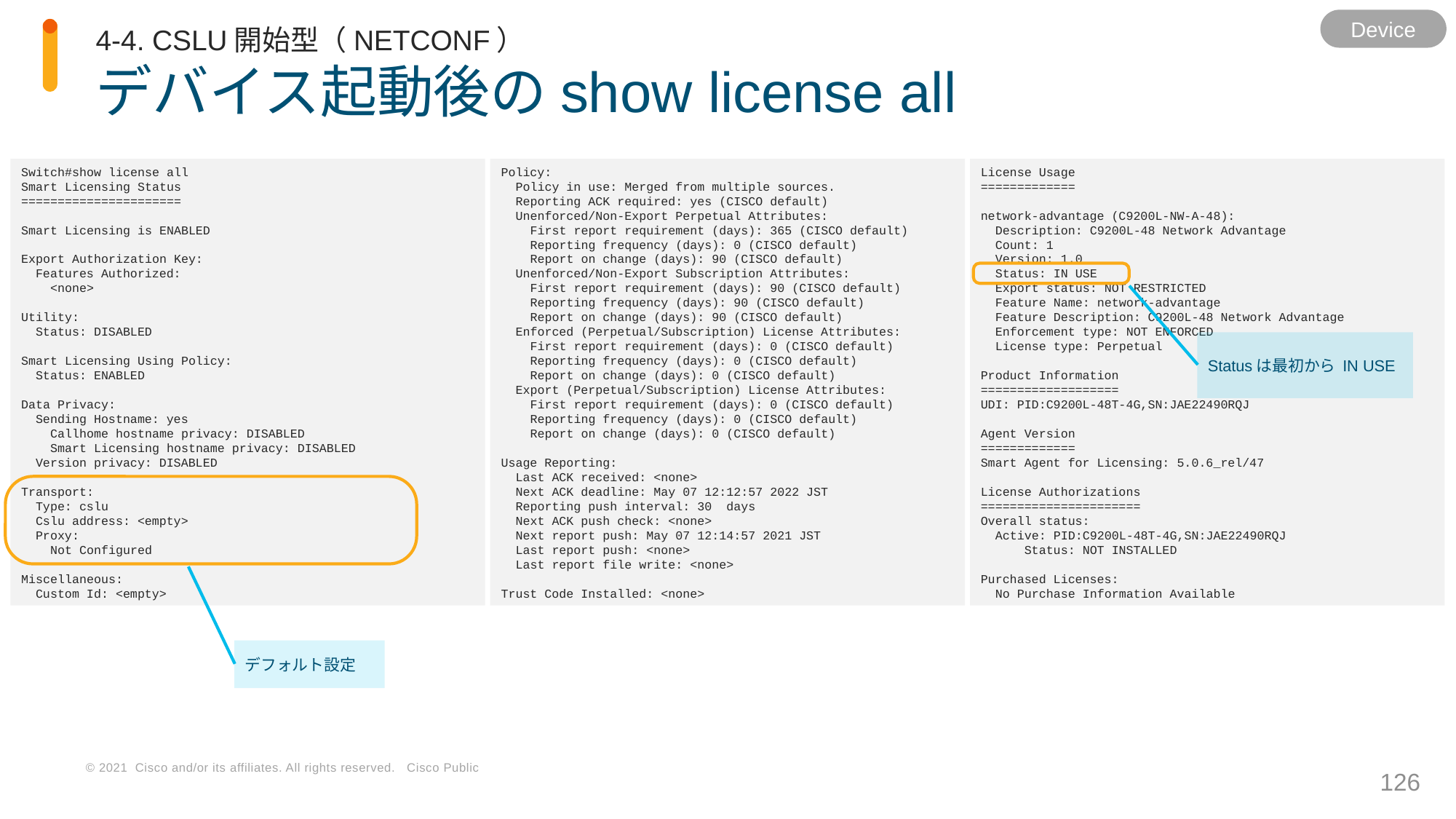

4-4. CSLU開始型（NETCONF）
Device
# デバイス起動後のshow license all
Switch#show license all
Smart Licensing Status
======================

Smart Licensing is ENABLED

Export Authorization Key:
  Features Authorized:
    <none>

Utility:
  Status: DISABLED

Smart Licensing Using Policy:
  Status: ENABLED

Data Privacy:
  Sending Hostname: yes
    Callhome hostname privacy: DISABLED
    Smart Licensing hostname privacy: DISABLED
  Version privacy: DISABLED

Transport:
  Type: cslu
  Cslu address: <empty>
  Proxy:
    Not Configured

Miscellaneous:
  Custom Id: <empty>
Policy:
  Policy in use: Merged from multiple sources.
  Reporting ACK required: yes (CISCO default)
  Unenforced/Non-Export Perpetual Attributes:
    First report requirement (days): 365 (CISCO default)
    Reporting frequency (days): 0 (CISCO default)
    Report on change (days): 90 (CISCO default)
  Unenforced/Non-Export Subscription Attributes:
    First report requirement (days): 90 (CISCO default)
    Reporting frequency (days): 90 (CISCO default)
    Report on change (days): 90 (CISCO default)
  Enforced (Perpetual/Subscription) License Attributes:
    First report requirement (days): 0 (CISCO default)
    Reporting frequency (days): 0 (CISCO default)
    Report on change (days): 0 (CISCO default)
  Export (Perpetual/Subscription) License Attributes:
    First report requirement (days): 0 (CISCO default)
    Reporting frequency (days): 0 (CISCO default)
    Report on change (days): 0 (CISCO default)

Usage Reporting:
  Last ACK received: <none>
  Next ACK deadline: May 07 12:12:57 2022 JST
  Reporting push interval: 30  days
  Next ACK push check: <none>
  Next report push: May 07 12:14:57 2021 JST
  Last report push: <none>
  Last report file write: <none>

Trust Code Installed: <none>
License Usage
=============

network-advantage (C9200L-NW-A-48):
  Description: C9200L-48 Network Advantage
  Count: 1
  Version: 1.0
  Status: IN USE
  Export status: NOT RESTRICTED
  Feature Name: network-advantage
  Feature Description: C9200L-48 Network Advantage
  Enforcement type: NOT ENFORCED
  License type: Perpetual

Product Information
===================
UDI: PID:C9200L-48T-4G,SN:JAE22490RQJ

Agent Version
=============
Smart Agent for Licensing: 5.0.6_rel/47

License Authorizations
======================
Overall status:
  Active: PID:C9200L-48T-4G,SN:JAE22490RQJ
      Status: NOT INSTALLED

Purchased Licenses:
  No Purchase Information Available

Statusは最初から IN USE

デフォルト設定
126